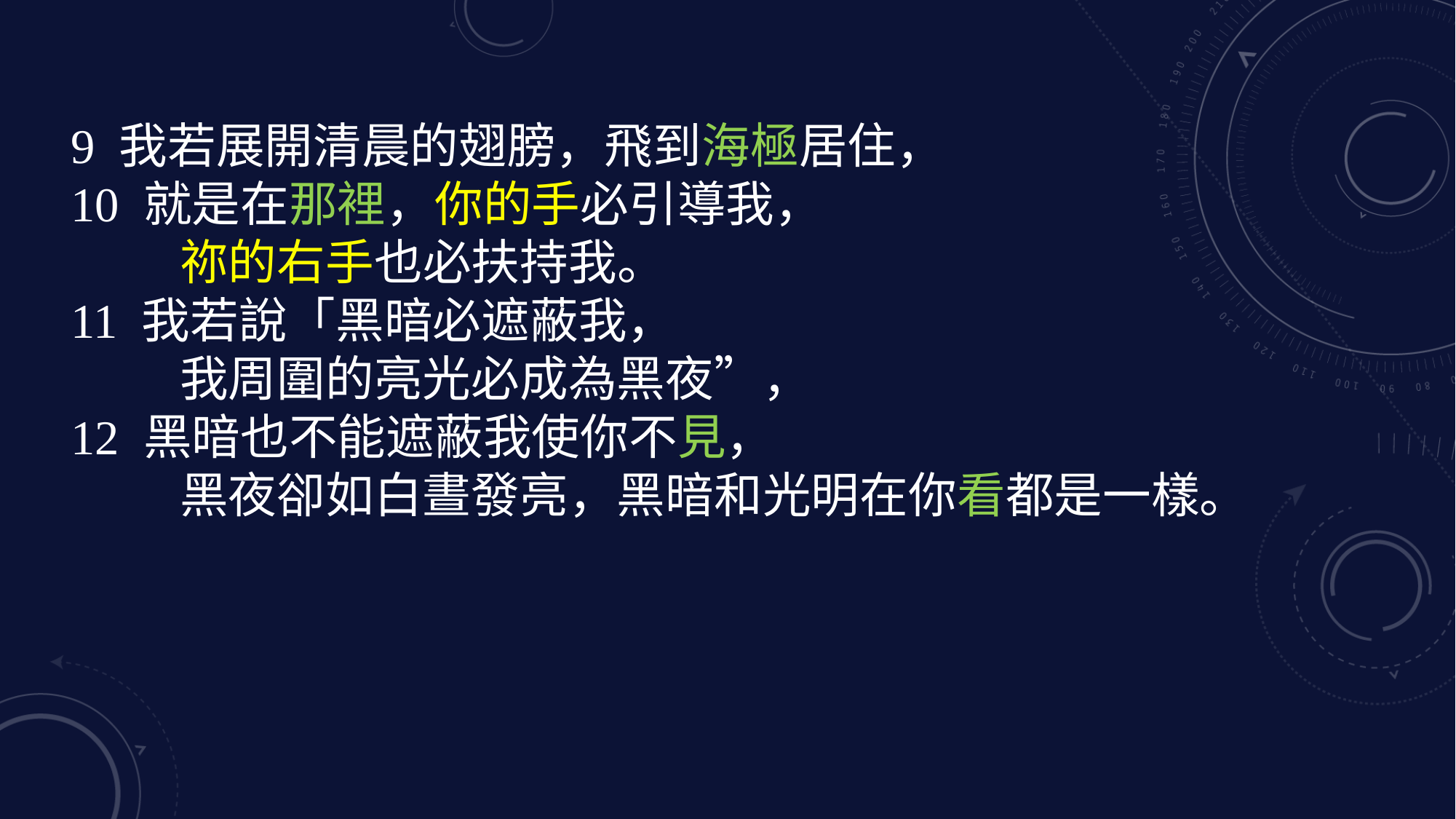

9 我若展開清晨的翅膀，飛到海極居住，
10 就是在那裡，你的手必引導我，
 	祢的右手也必扶持我。
11 我若說「黑暗必遮蔽我，
 	我周圍的亮光必成為黑夜”，
12 黑暗也不能遮蔽我使你不見，
 	黑夜卻如白晝發亮，黑暗和光明在你看都是一樣。